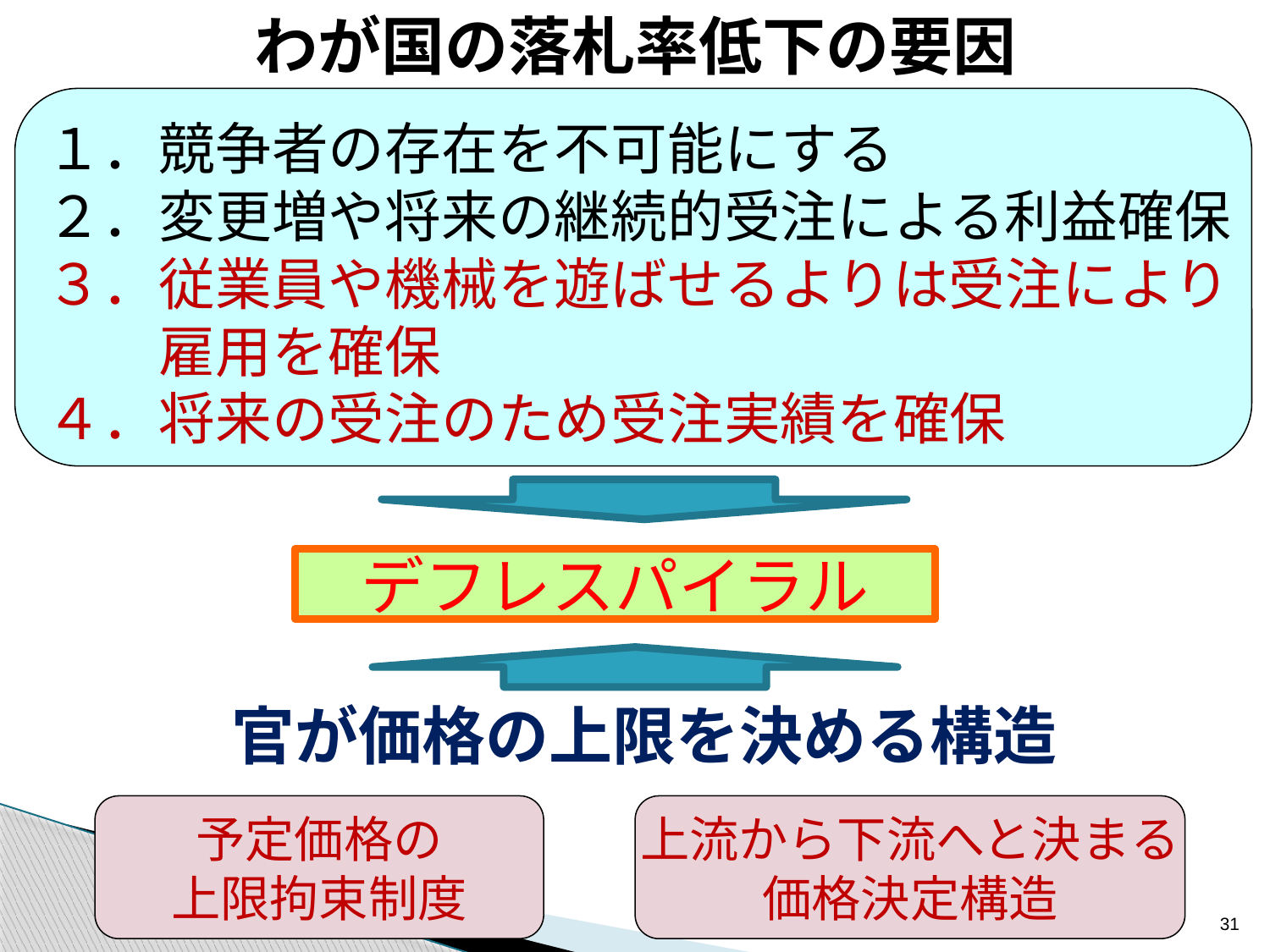

わが国の落札率低下の要因
１．競争者の存在を不可能にする
２．変更増や将来の継続的受注による利益確保
３．従業員や機械を遊ばせるよりは受注により
　　雇用を確保
４．将来の受注のため受注実績を確保

デフレスパイラル

官が価格の上限を決める構造
上流から下流へと決まる
価格決定構造
予定価格の
上限拘束制度
31